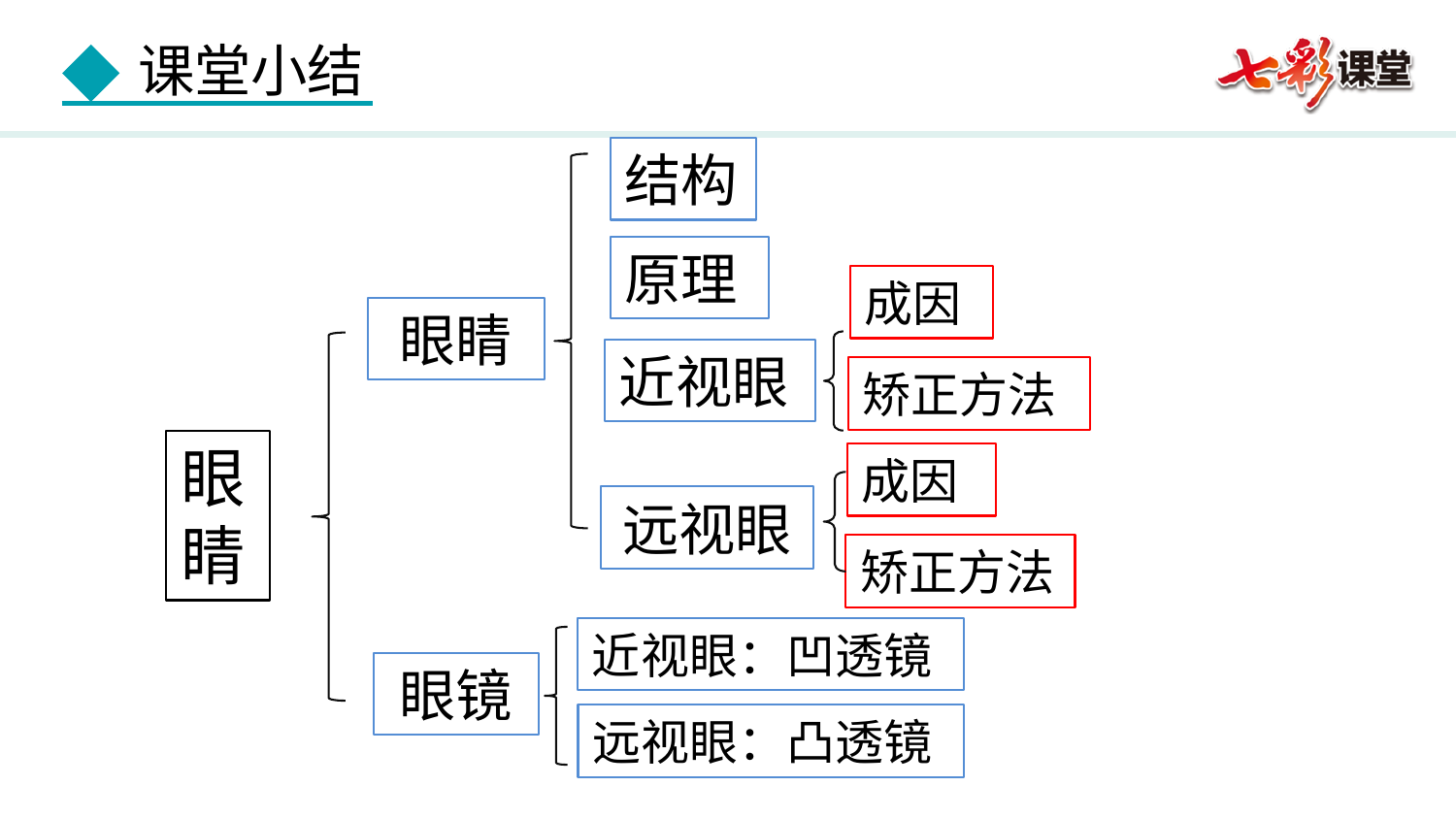

结构

原理
成因
眼睛

近视眼
矫正方法
眼睛
成因

远视眼
矫正方法
近视眼：凹透镜

眼镜
远视眼：凸透镜